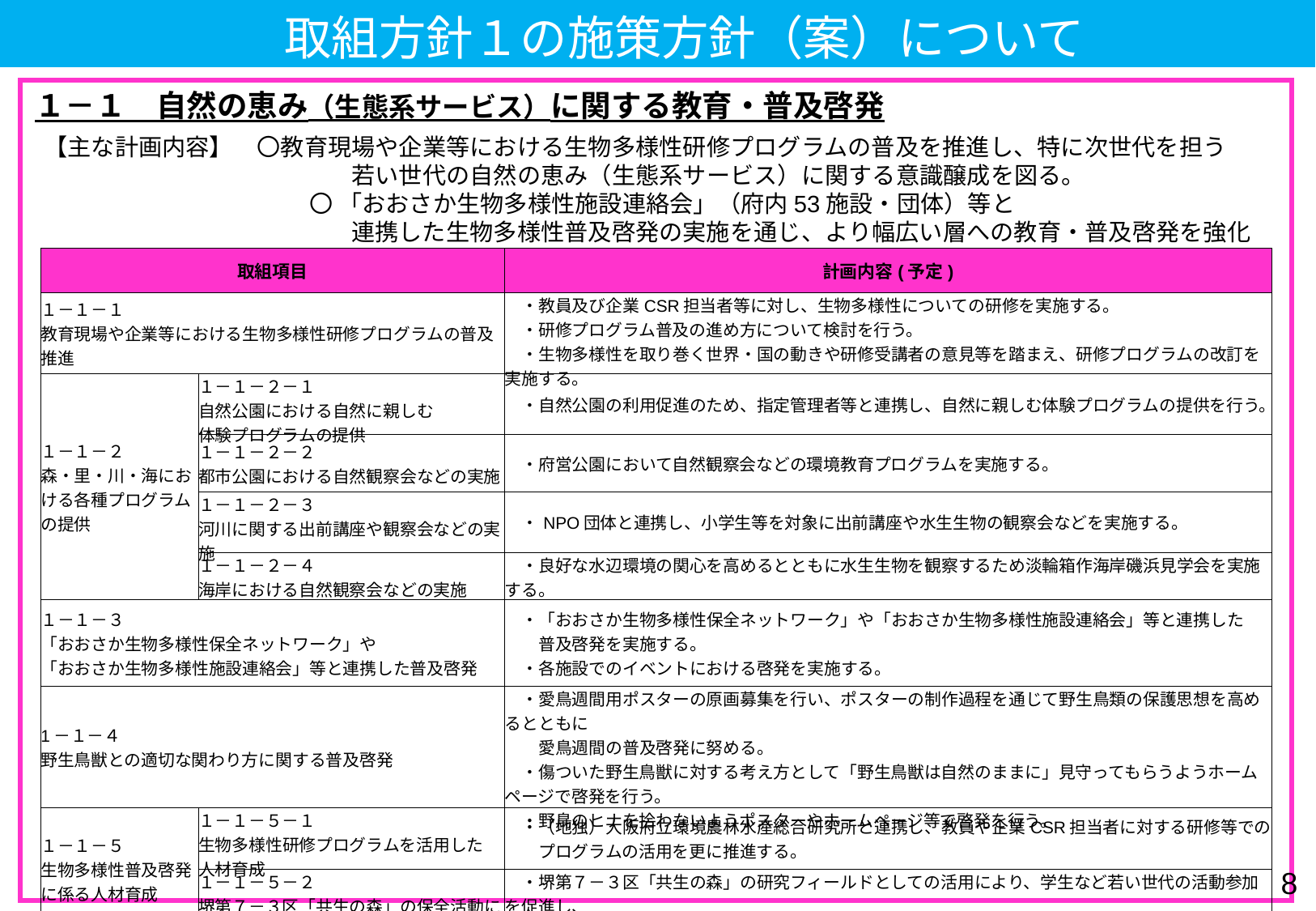

取組方針１の施策方針（案）について

１－１　自然の恵み（生態系サービス）に関する教育・普及啓発
【主な計画内容】　〇教育現場や企業等における生物多様性研修プログラムの普及を推進し、特に次世代を担う
　　　　　　　　　　　　　若い世代の自然の恵み（生態系サービス）に関する意識醸成を図る。
　　　　　　　　　　　 〇 「おおさか生物多様性施設連絡会」（府内53施設・団体）等と
　　　　　　　　　　　　　連携した生物多様性普及啓発の実施を通じ、より幅広い層への教育・普及啓発を強化する。
| 取組項目 |  | 計画内容(予定) |
| --- | --- | --- |
| １－１－１ 教育現場や企業等における生物多様性研修プログラムの普及推進 |  | ・教員及び企業CSR担当者等に対し、生物多様性についての研修を実施する。 　・研修プログラム普及の進め方について検討を行う。 　・生物多様性を取り巻く世界・国の動きや研修受講者の意見等を踏まえ、研修プログラムの改訂を実施する。 |
| １－１－２ 森・里・川・海における各種プログラムの提供 | １－１－２－１ 自然公園における自然に親しむ 体験プログラムの提供 | ・自然公園の利用促進のため、指定管理者等と連携し、自然に親しむ体験プログラムの提供を行う。 |
|  | １－１－２－２ 都市公園における自然観察会などの実施 | ・府営公園において自然観察会などの環境教育プログラムを実施する。 |
|  | １－１－２－３ 河川に関する出前講座や観察会などの実施 | ・NPO団体と連携し、小学生等を対象に出前講座や水生生物の観察会などを実施する。 |
|  | １－１－２－４ 海岸における自然観察会などの実施 | ・良好な水辺環境の関心を高めるとともに水生生物を観察するため淡輪箱作海岸磯浜見学会を実施する。 |
| １－１－３ 「おおさか生物多様性保全ネットワーク」や 「おおさか生物多様性施設連絡会」等と連携した普及啓発 |  | ・「おおさか生物多様性保全ネットワーク」や「おおさか生物多様性施設連絡会」等と連携した 　　普及啓発を実施する。 　・各施設でのイベントにおける啓発を実施する。 |
| 1－１－４ 野生鳥獣との適切な関わり方に関する普及啓発 |  | ・愛鳥週間用ポスターの原画募集を行い、ポスターの制作過程を通じて野生鳥類の保護思想を高めるとともに 　　愛鳥週間の普及啓発に努める。 　・傷ついた野生鳥獣に対する考え方として「野生鳥獣は自然のままに」見守ってもらうようホームページで啓発を行う。 　・野鳥のヒナを拾わないようポスターやホームページ等で啓発を行う。 |
| １－１－５ 生物多様性普及啓発に係る人材育成 | １－１－５－１ 生物多様性研修プログラムを活用した 人材育成 | ・（地独）大阪府立環境農林水産総合研究所と連携し、教員や企業CSR担当者に対する研修等での 　　プログラムの活用を更に推進する。 |
|  | １－１－５－２ 堺第７－３区「共生の森」の保全活動に おける人材育成 | ・堺第７－３区「共生の森」の研究フィールドとしての活用により、学生など若い世代の活動参加を促進し、 　　新たな人材の育成を行う。 |
8